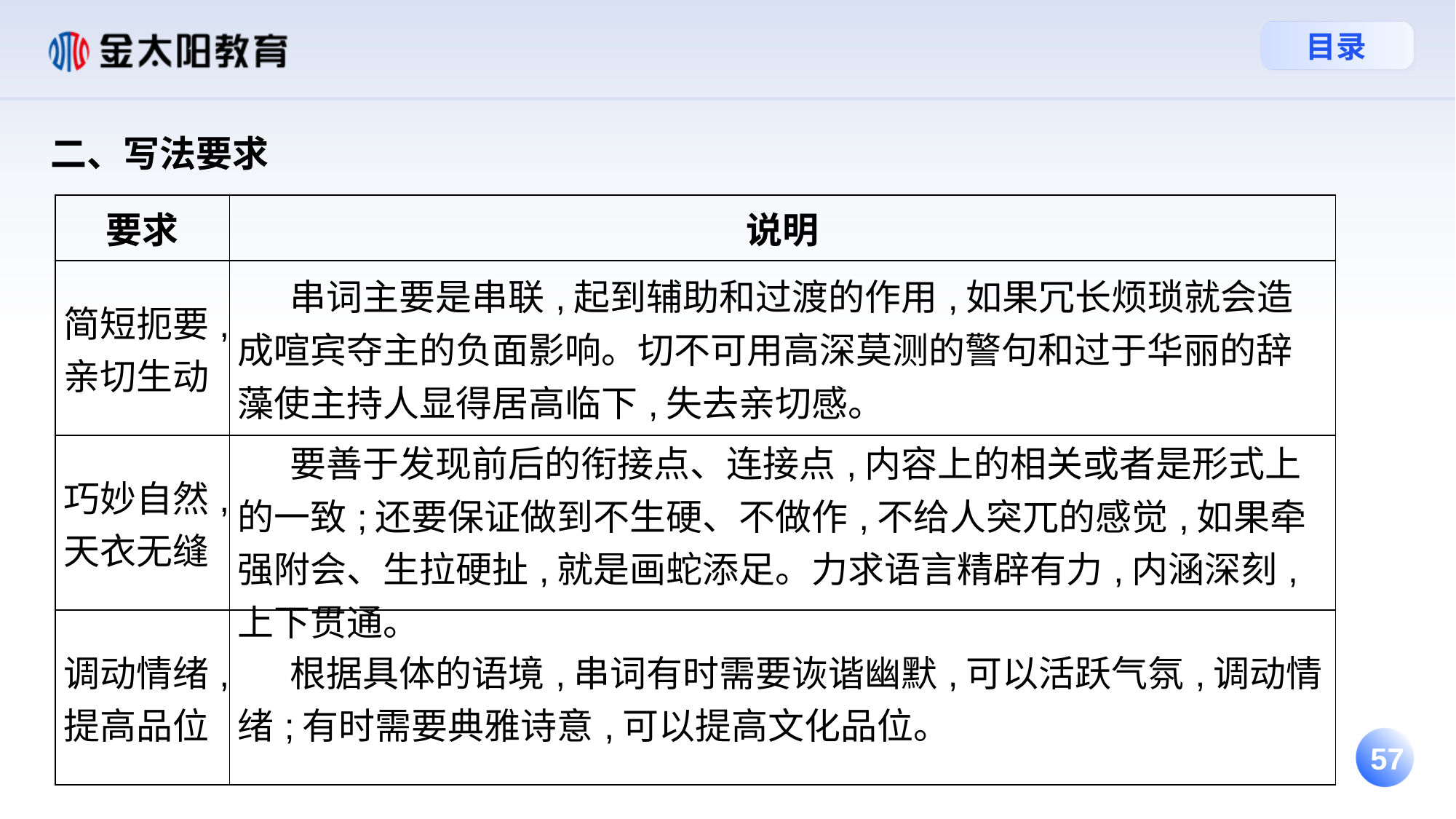

二、写法要求

| 要求 | 说明 |
| --- | --- |
| 简短扼要,亲切生动 | 串词主要是串联,起到辅助和过渡的作用,如果冗长烦琐就会造成喧宾夺主的负面影响。切不可用高深莫测的警句和过于华丽的辞藻使主持人显得居高临下,失去亲切感。 |
| 巧妙自然,天衣无缝 | 要善于发现前后的衔接点、连接点,内容上的相关或者是形式上的一致;还要保证做到不生硬、不做作,不给人突兀的感觉,如果牵强附会、生拉硬扯,就是画蛇添足。力求语言精辟有力,内涵深刻,上下贯通。 |
| 调动情绪,提高品位 | 根据具体的语境,串词有时需要诙谐幽默,可以活跃气氛,调动情绪;有时需要典雅诗意,可以提高文化品位。 |